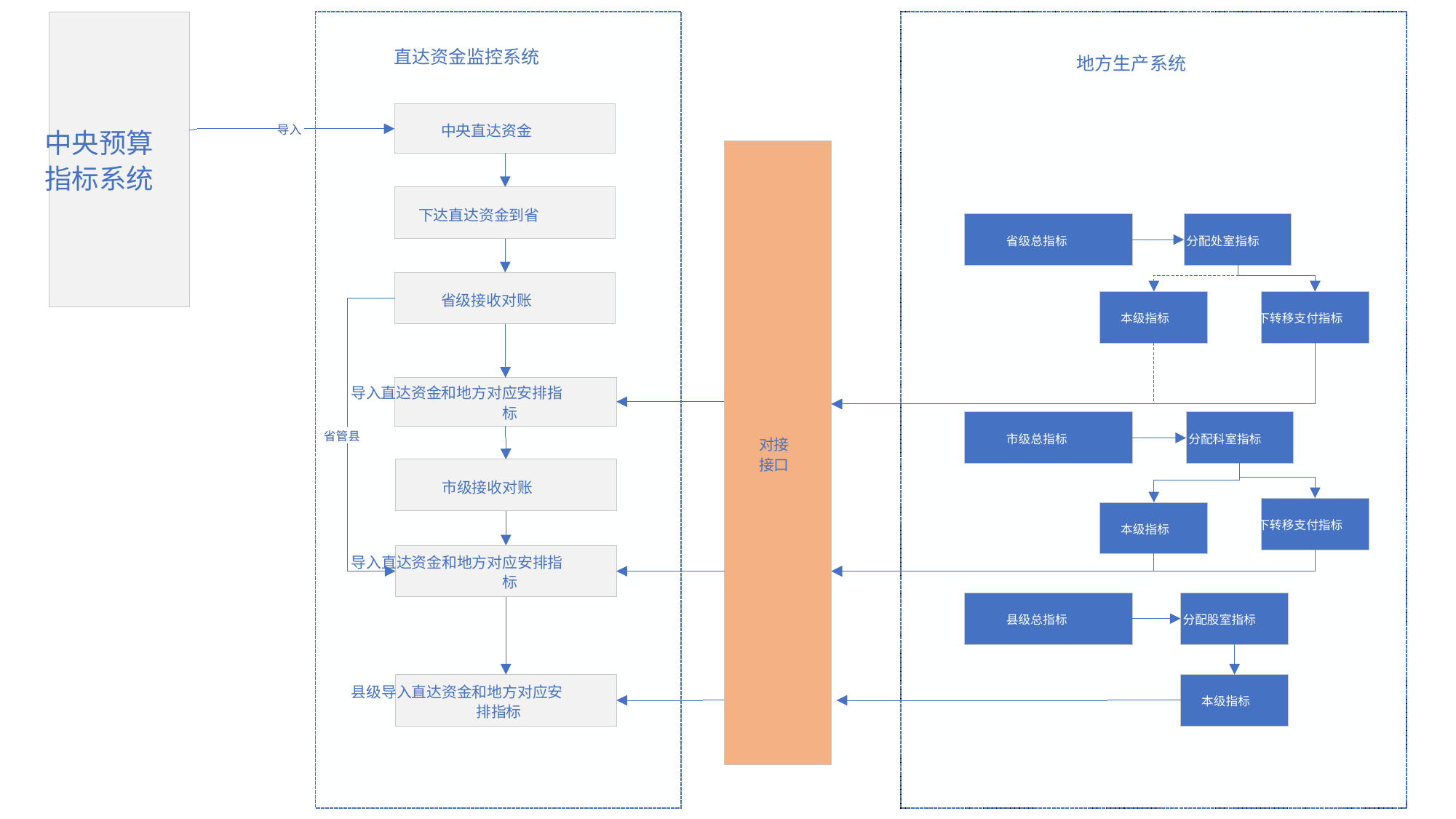

直达资金监控系统
地方生产系统

中央直达资金
导入

中央预算

指标系统

下达直达资金到省

省级总指标
分配处室指标

省级接收对账

本级指标
对下转移支付指标

导入直达资金和地方对应安排指

标

省管县
市级总指标
分配科室指标

对接

接口

市级接收对账

对下转移支付指标
本级指标

导入直达资金和地方对应安排指

标

县级总指标
分配股室指标

县级导入直达资金和地方对应安
本级指标

排指标
22